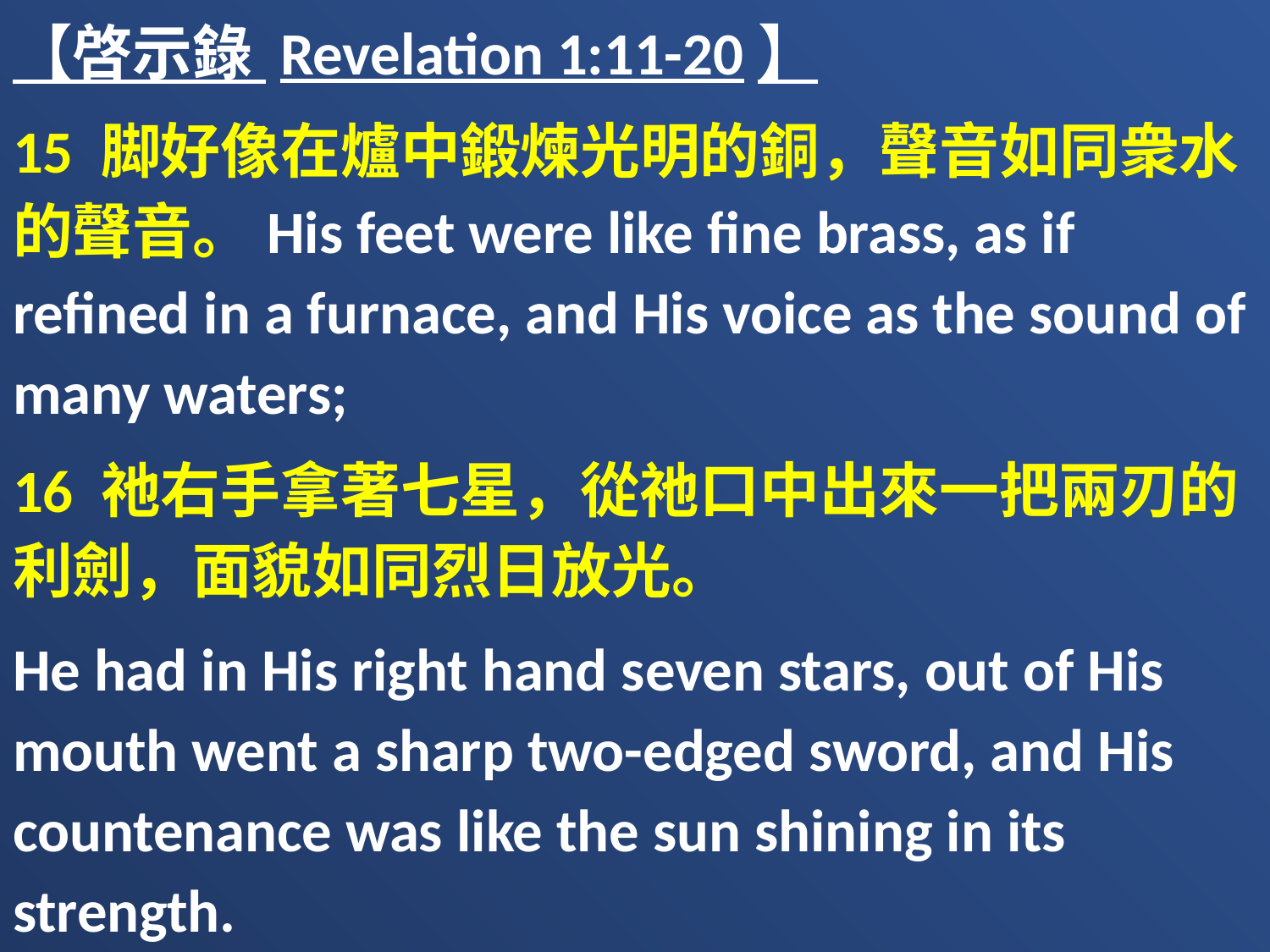

【啓示錄 Revelation 1:11-20】
15 脚好像在爐中鍛煉光明的銅，聲音如同衆水的聲音。His feet were like fine brass, as if refined in a furnace, and His voice as the sound of many waters;
16 祂右手拿著七星，從祂口中出來一把兩刃的利劍，面貌如同烈日放光。
He had in His right hand seven stars, out of His mouth went a sharp two-edged sword, and His countenance was like the sun shining in its strength.